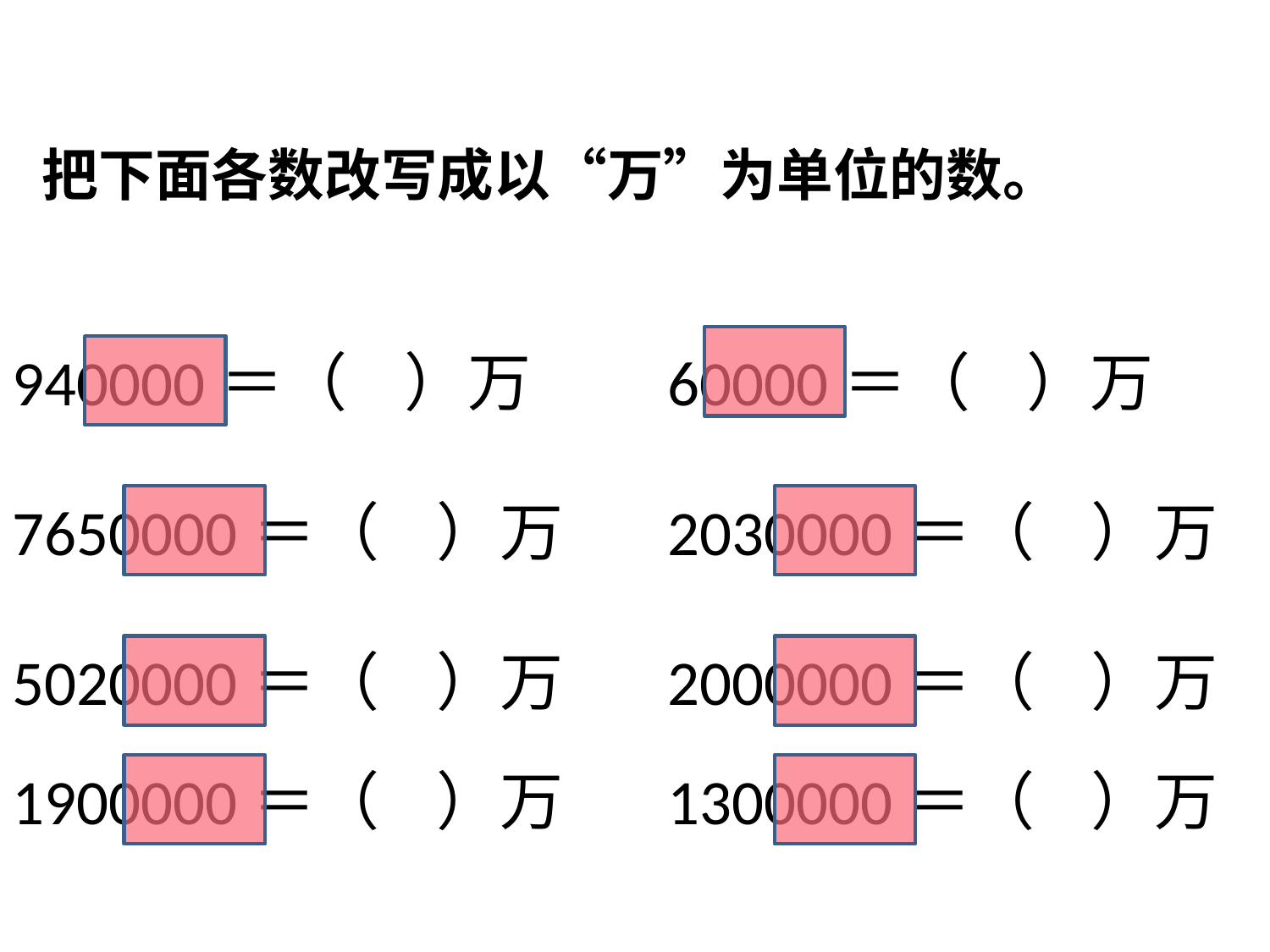

把下面各数改写成以“万”为单位的数。

940000＝（    ）万

60000＝（    ）万
7650000＝（    ）万

2030000＝（    ）万

5020000＝（    ）万

2000000＝（    ）万

1900000＝（    ）万

1300000＝（    ）万